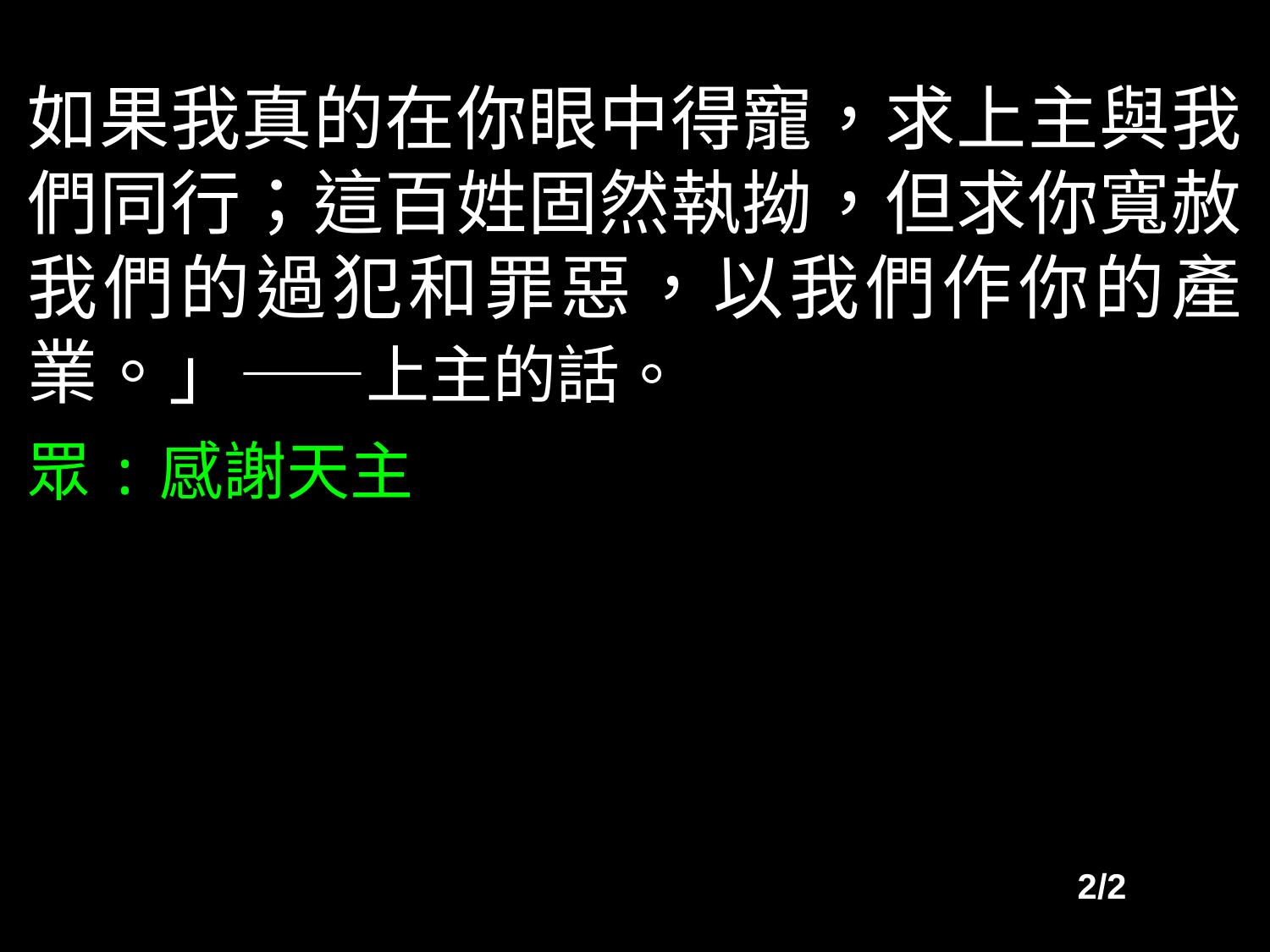

如果我真的在你眼中得寵，求上主與我們同行；這百姓固然執拗，但求你寬赦我們的過犯和罪惡，以我們作你的產業。」——上主的話。
眾:感謝天主
2/2